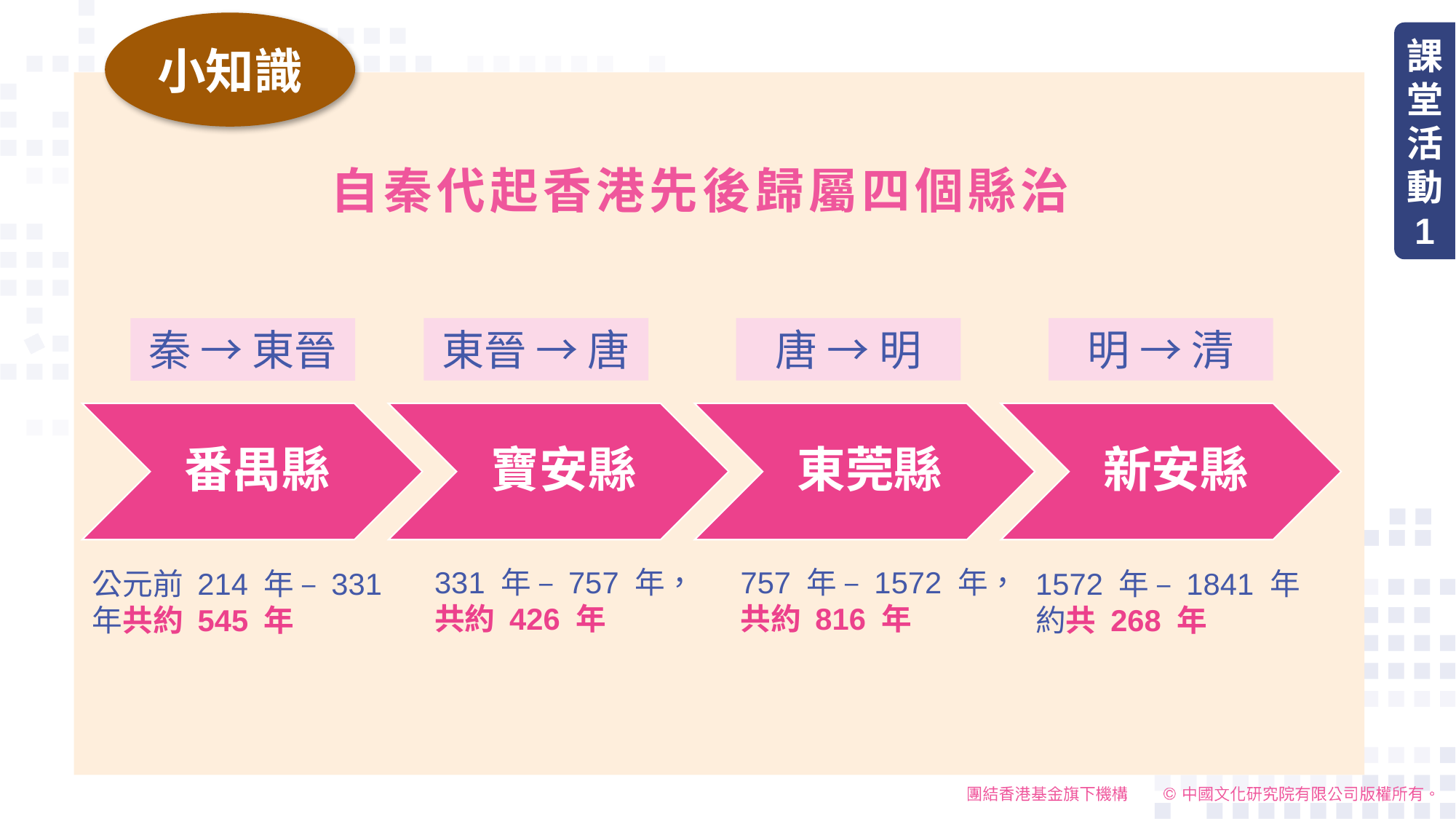

小知識
課堂活動
1

# 自秦代起香港先後歸屬四個縣治
東晉 → 唐
唐 → 明
明 → 清
秦 → 東晉
番禺縣
寶安縣
東莞縣
新安縣
331 年 – 757 年，
共約 426 年
757 年 – 1572 年，
共約 816 年
公元前 214 年 – 331年共約 545 年
1572 年 – 1841 年約共 268 年